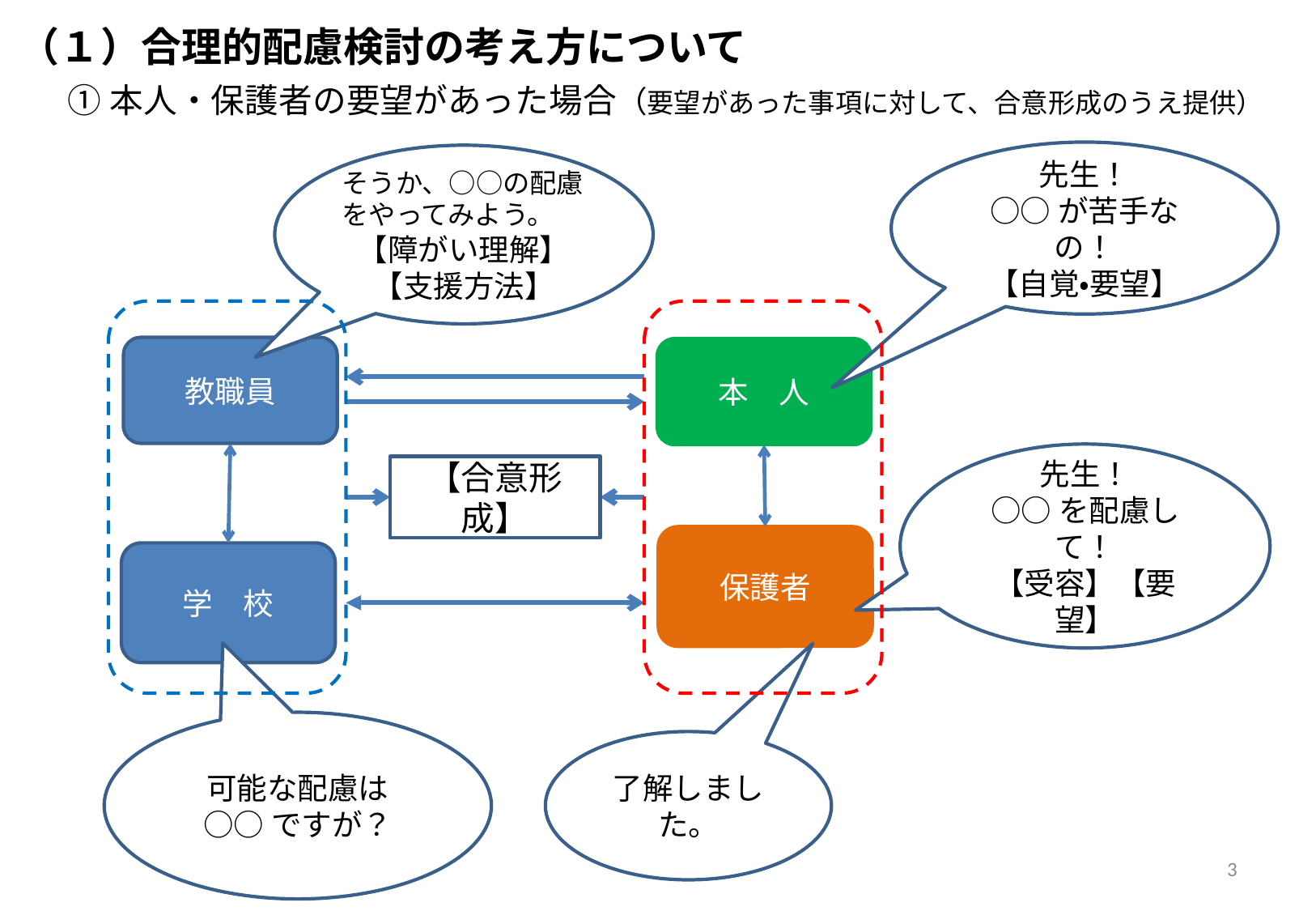

（１）合理的配慮検討の考え方について
①本人・保護者の要望があった場合（要望があった事項に対して、合意形成のうえ提供）
先生！
○○が苦手なの！
【自覚・要望】
そうか、○○の配慮をやってみよう。
【障がい理解】
【支援方法】

教職員
本　人
先生！
○○を配慮して！
【受容】【要望】
【合意形成】
保護者
学　校
可能な配慮は
○○ですが？
了解しました。
3